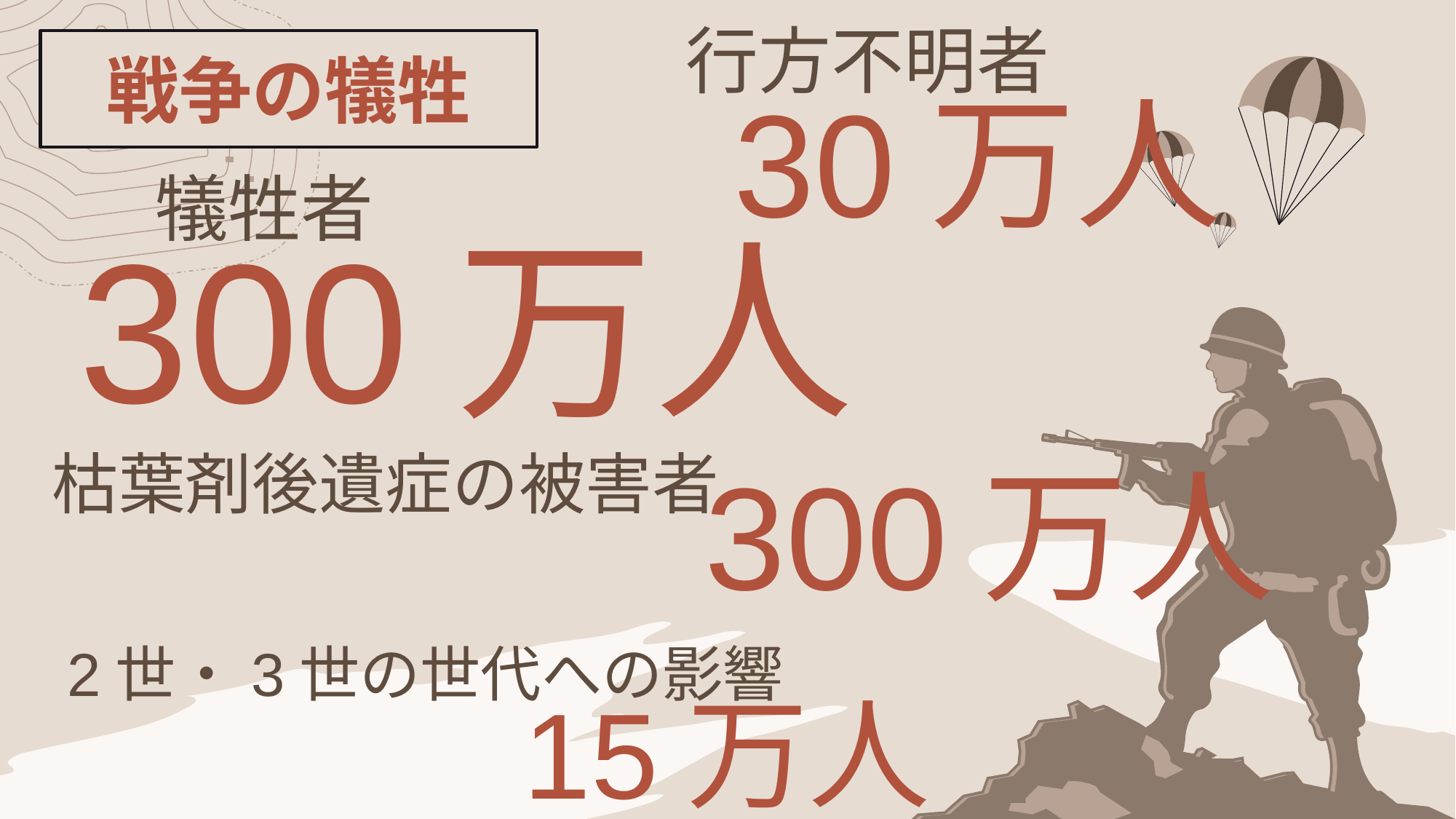

行方不明者
戦争の犠牲
30万人

犠牲者
300万人

300万人
枯葉剤後遺症の被害者
2世・3世の世代への影響
15万人